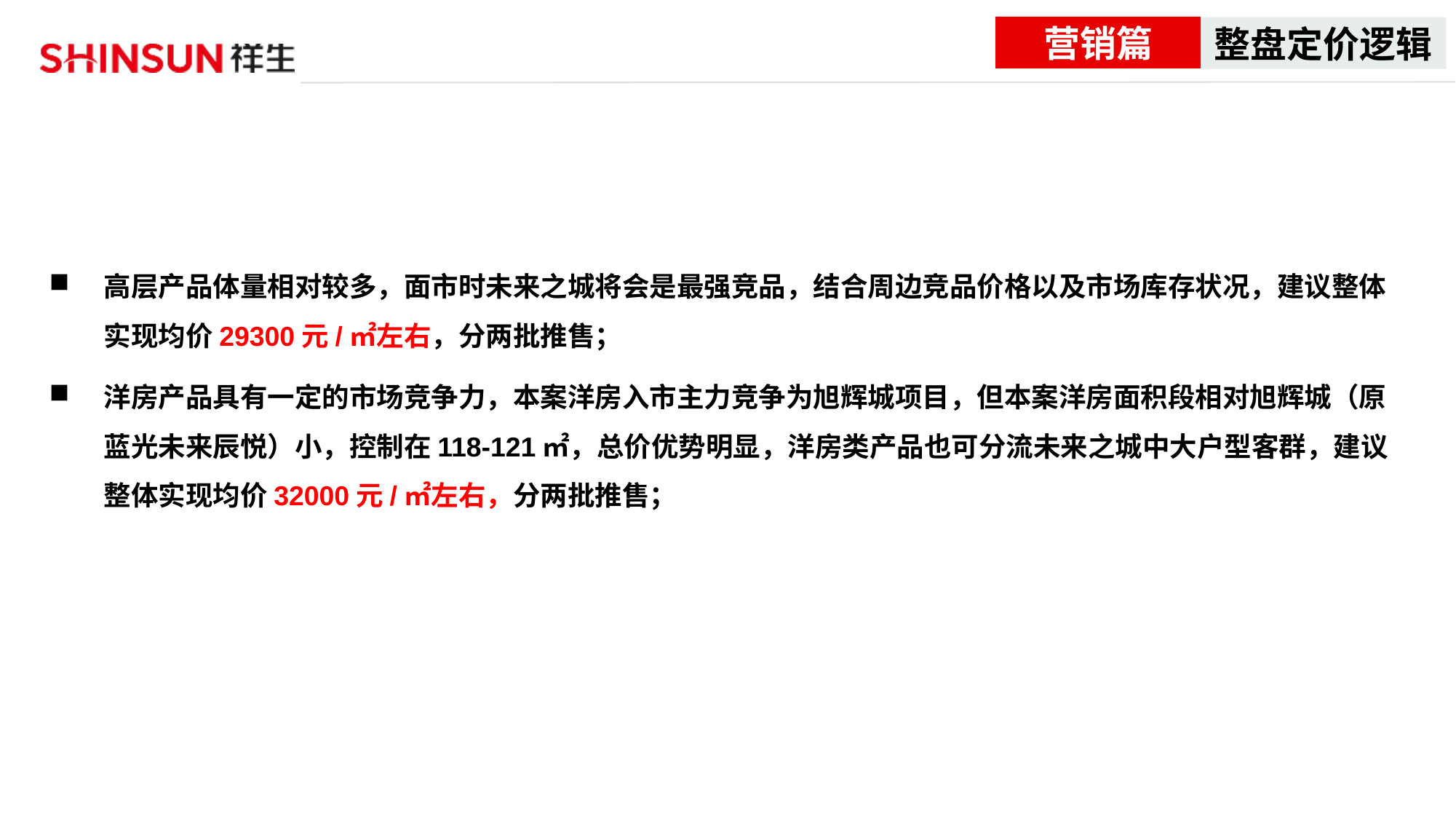

营销篇
整盘定价逻辑
高层产品体量相对较多，面市时未来之城将会是最强竞品，结合周边竞品价格以及市场库存状况，建议整体实现均价29300元/㎡左右，分两批推售；
洋房产品具有一定的市场竞争力，本案洋房入市主力竞争为旭辉城项目，但本案洋房面积段相对旭辉城（原蓝光未来辰悦）小，控制在118-121㎡，总价优势明显，洋房类产品也可分流未来之城中大户型客群，建议整体实现均价32000元/㎡左右，分两批推售；